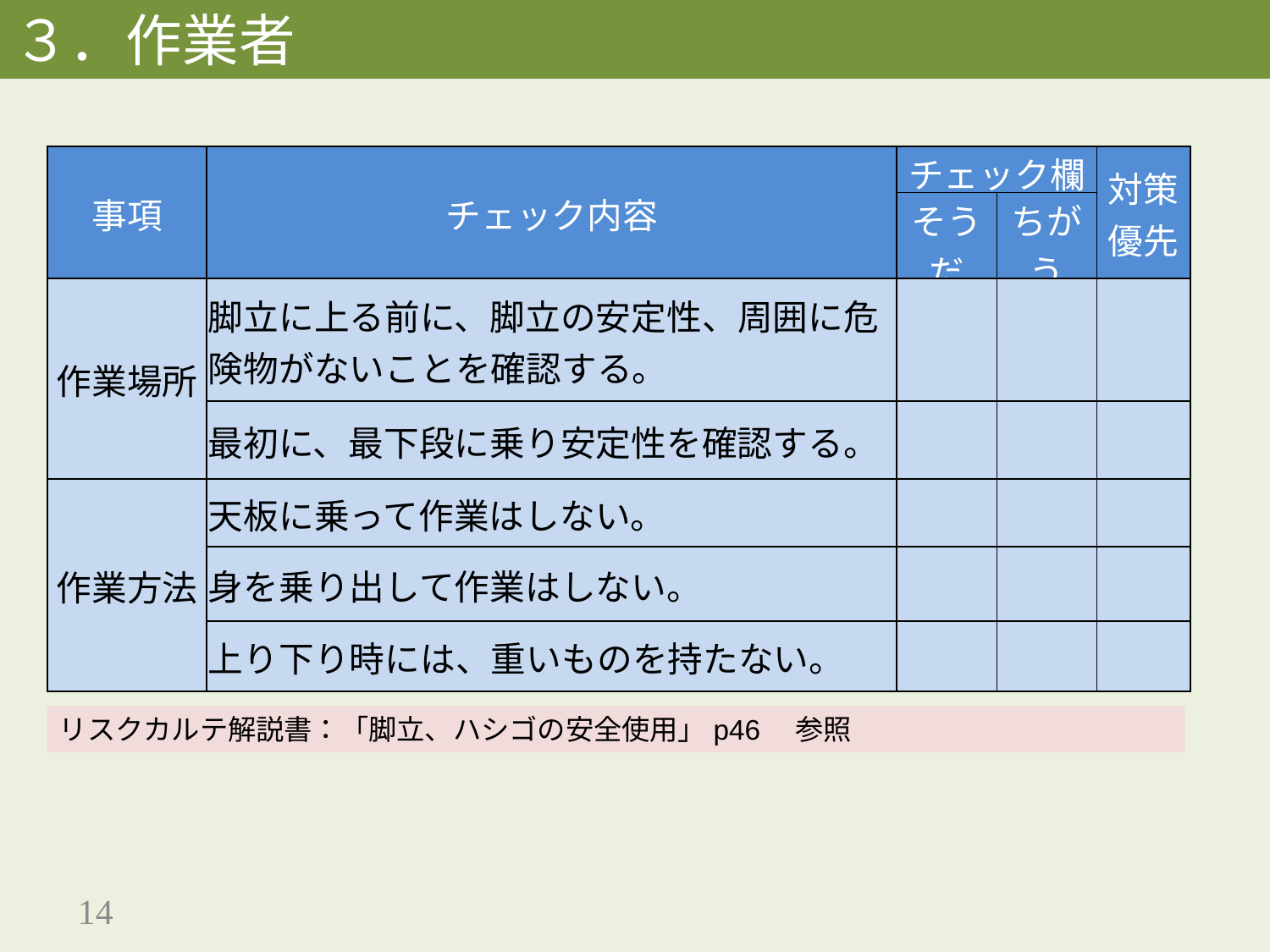

３．作業者
| 事項 | チェック内容 | チェック欄 |  | 対策 優先 |
| --- | --- | --- | --- | --- |
|  |  | そうだ | ちがう |  |
| 作業場所 | 脚立に上る前に、脚立の安定性、周囲に危険物がないことを確認する。 |  |  |  |
|  | 最初に、最下段に乗り安定性を確認する。 |  |  |  |
| 作業方法 | 天板に乗って作業はしない。 |  |  |  |
|  | 身を乗り出して作業はしない。 |  |  |  |
|  | 上り下り時には、重いものを持たない。 |  |  |  |
リスクカルテ解説書：「脚立、ハシゴの安全使用」p46　参照
14